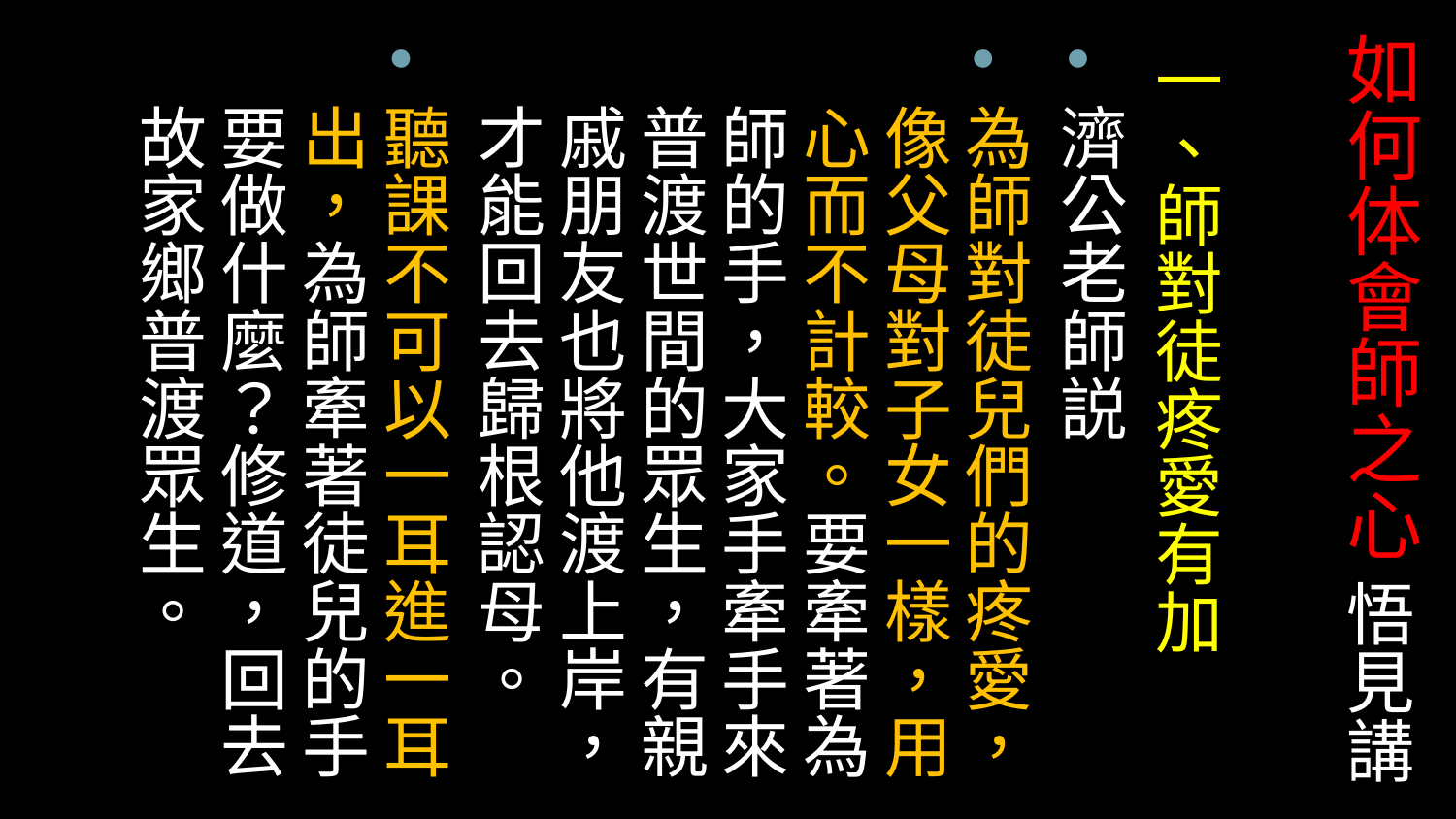

# 如何体會師之心 悟見講
一、師對徒疼愛有加
濟公老師説
為師對徒兒們的疼愛，像父母對子女一樣，用心而不計較。要牽著為師的手，大家手牽手來普渡世間的眾生，有親戚朋友也將他渡上岸，才能回去歸根認母。
聽課不可以一耳進一耳出，為師牽著徒兒的手要做什麼？修道，回去故家鄉普渡眾生。